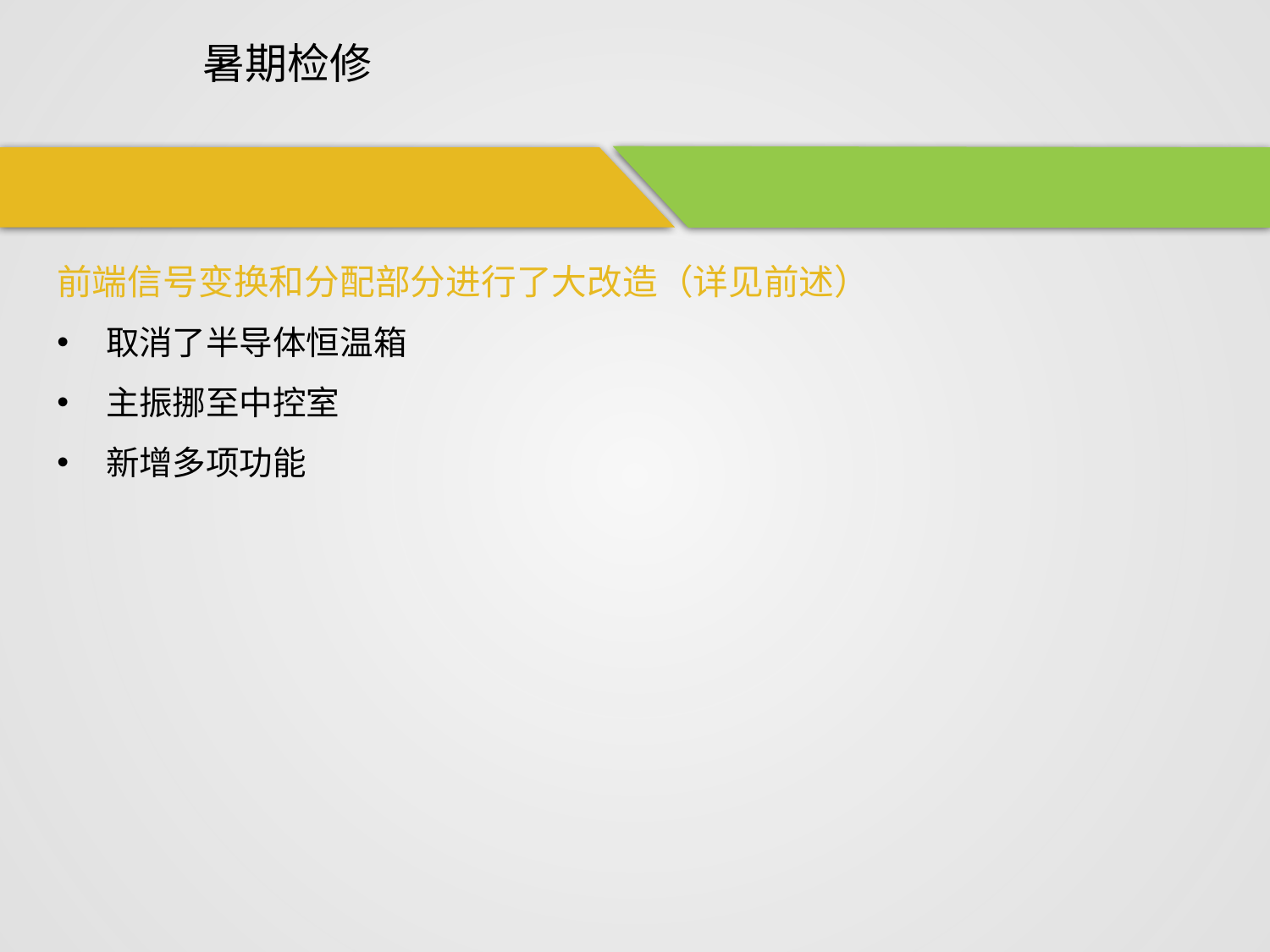

暑期检修

  2024年 · 夏
微波激励系统
前端信号变换和分配部分进行了大改造（详见前述）
取消了半导体恒温箱
主振挪至中控室
新增多项功能